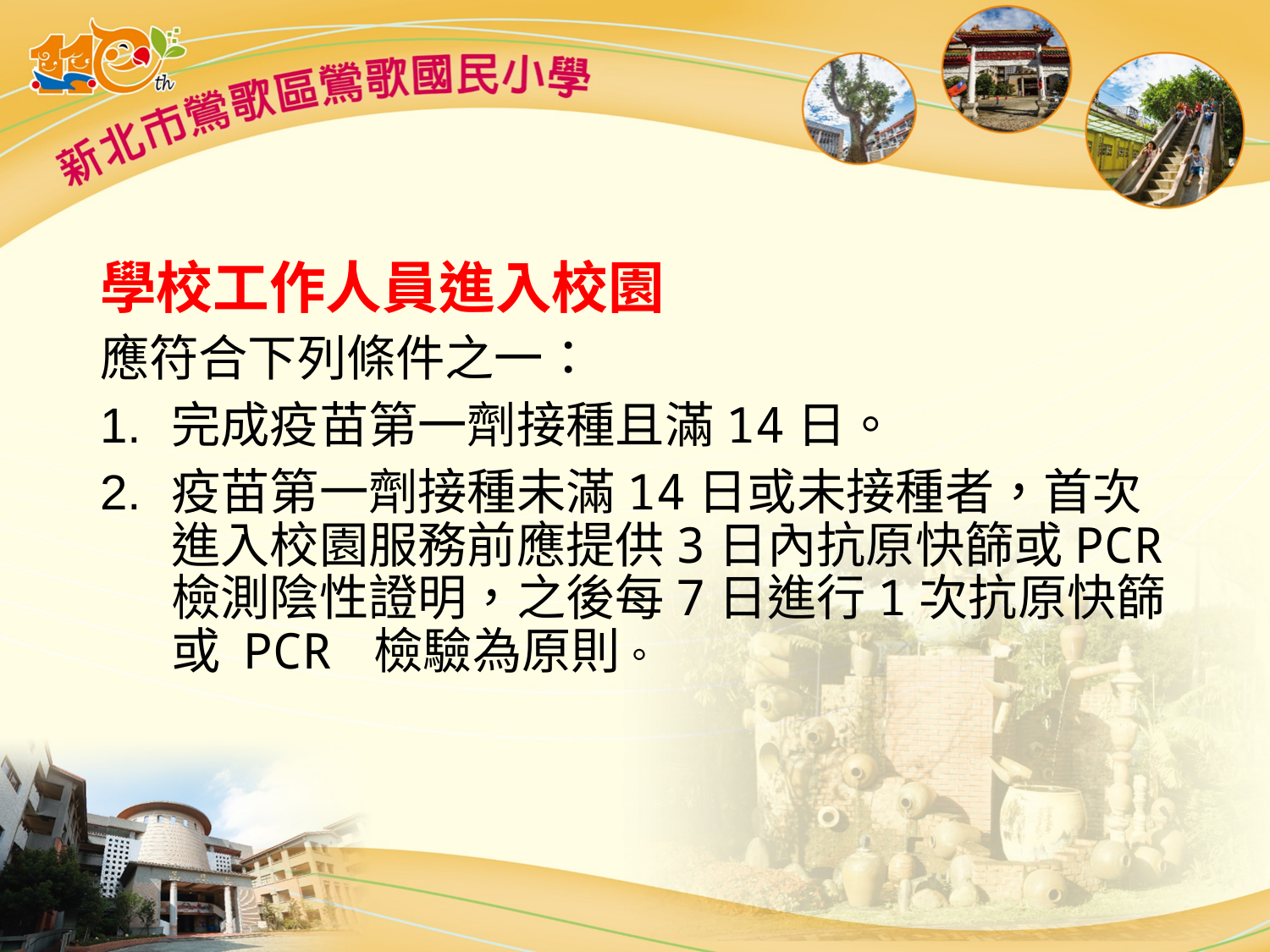

學校工作人員進入校園
應符合下列條件之一：
完成疫苗第一劑接種且滿14日。
疫苗第一劑接種未滿14日或未接種者，首次進入校園服務前應提供3日內抗原快篩或PCR 檢測陰性證明，之後每7日進行1次抗原快篩或 PCR 檢驗為原則。